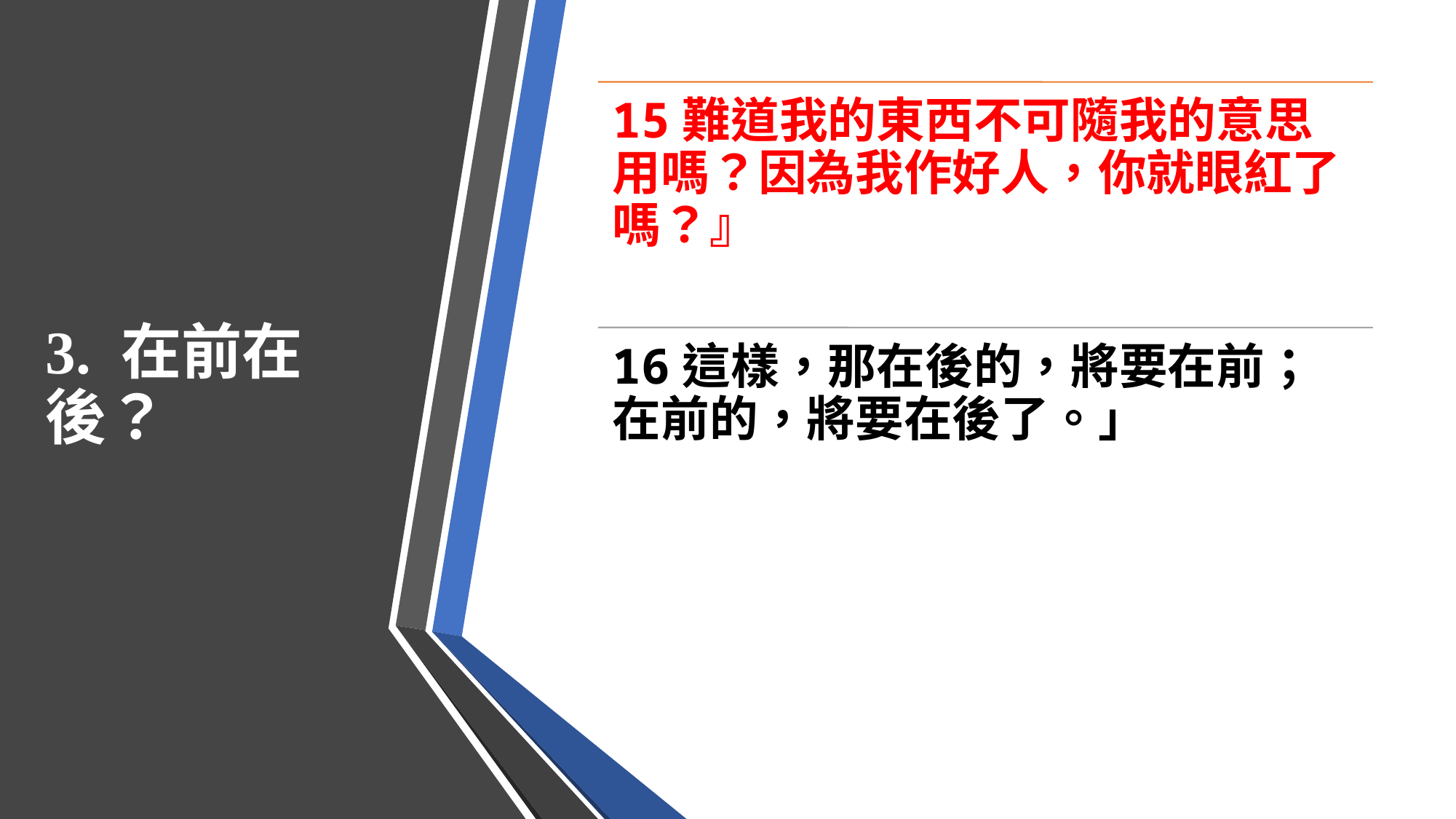

3. 在前在後？
15難道我的東西不可隨我的意思用嗎？因為我作好人，你就眼紅了嗎？』
16這樣，那在後的，將要在前；在前的，將要在後了。」